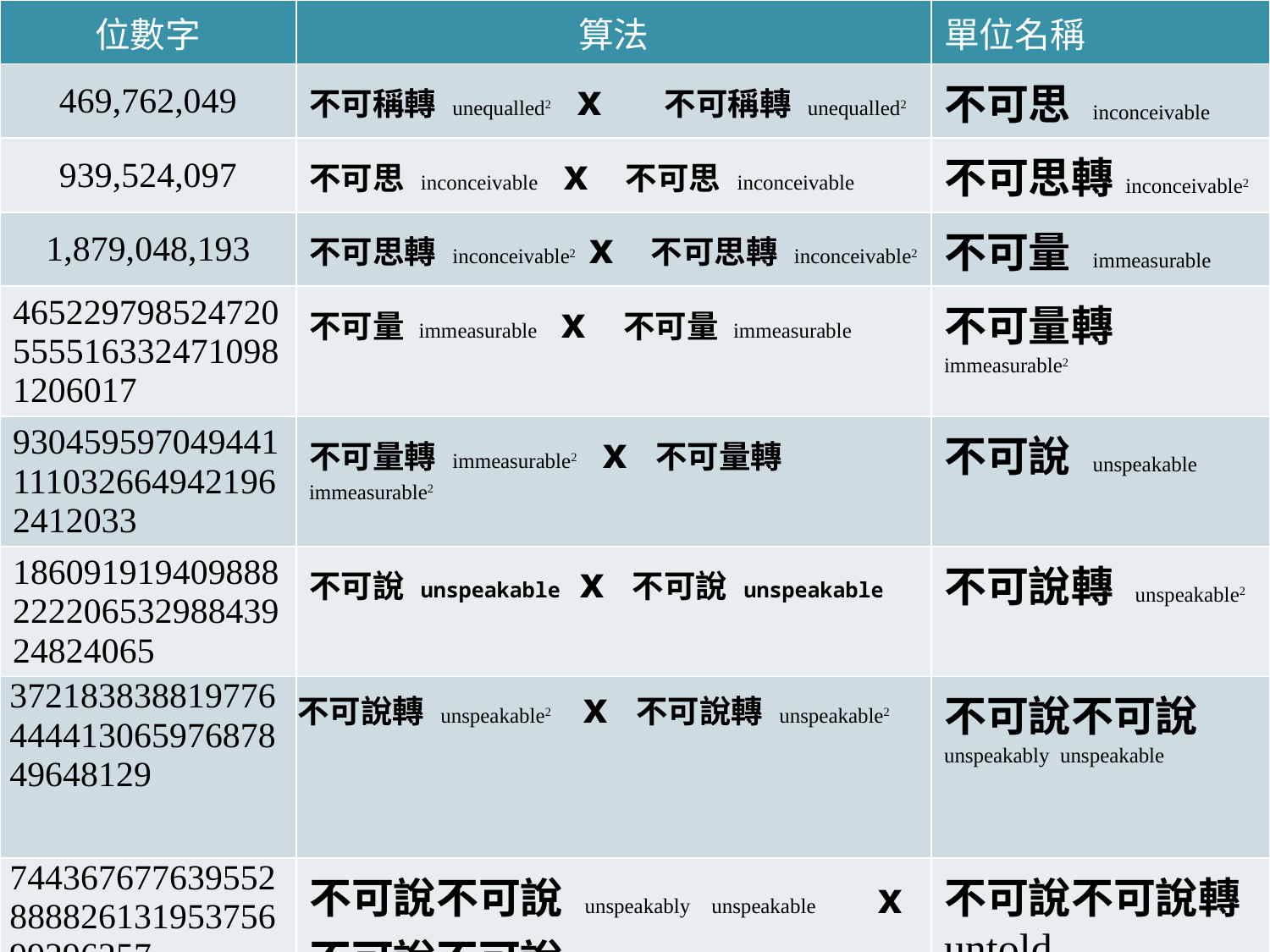

| 位數字 | 算法 | 單位名稱 |
| --- | --- | --- |
| 469,762,049 | 不可稱轉 unequalled2 x 不可稱轉 unequalled2 | 不可思 inconceivable |
| 939,524,097 | 不可思 inconceivable x 不可思 inconceivable | 不可思轉inconceivable2 |
| 1,879,048,193 | 不可思轉 inconceivable2 x 不可思轉 inconceivable2 | 不可量 immeasurable |
| 4652297985247205555163324710981206017 | 不可量 immeasurable x 不可量 immeasurable | 不可量轉 immeasurable2 |
| 9304595970494411110326649421962412033 | 不可量轉 immeasurable2 x 不可量轉 immeasurable2 | 不可說 unspeakable |
| 18609191940988822220653298843924824065 | 不可說 unspeakable x 不可說 unspeakable | 不可說轉 unspeakable2 |
| 37218383881977644441306597687849648129 | 不可說轉 unspeakable2 x 不可說轉 unspeakable2 | 不可說不可說unspeakably unspeakable |
| 74436767763955288882613195375699296257 | 不可說不可說 unspeakably unspeakable x 不可說不可說 unspeakably unspeakable | 不可說不可說轉 untold |